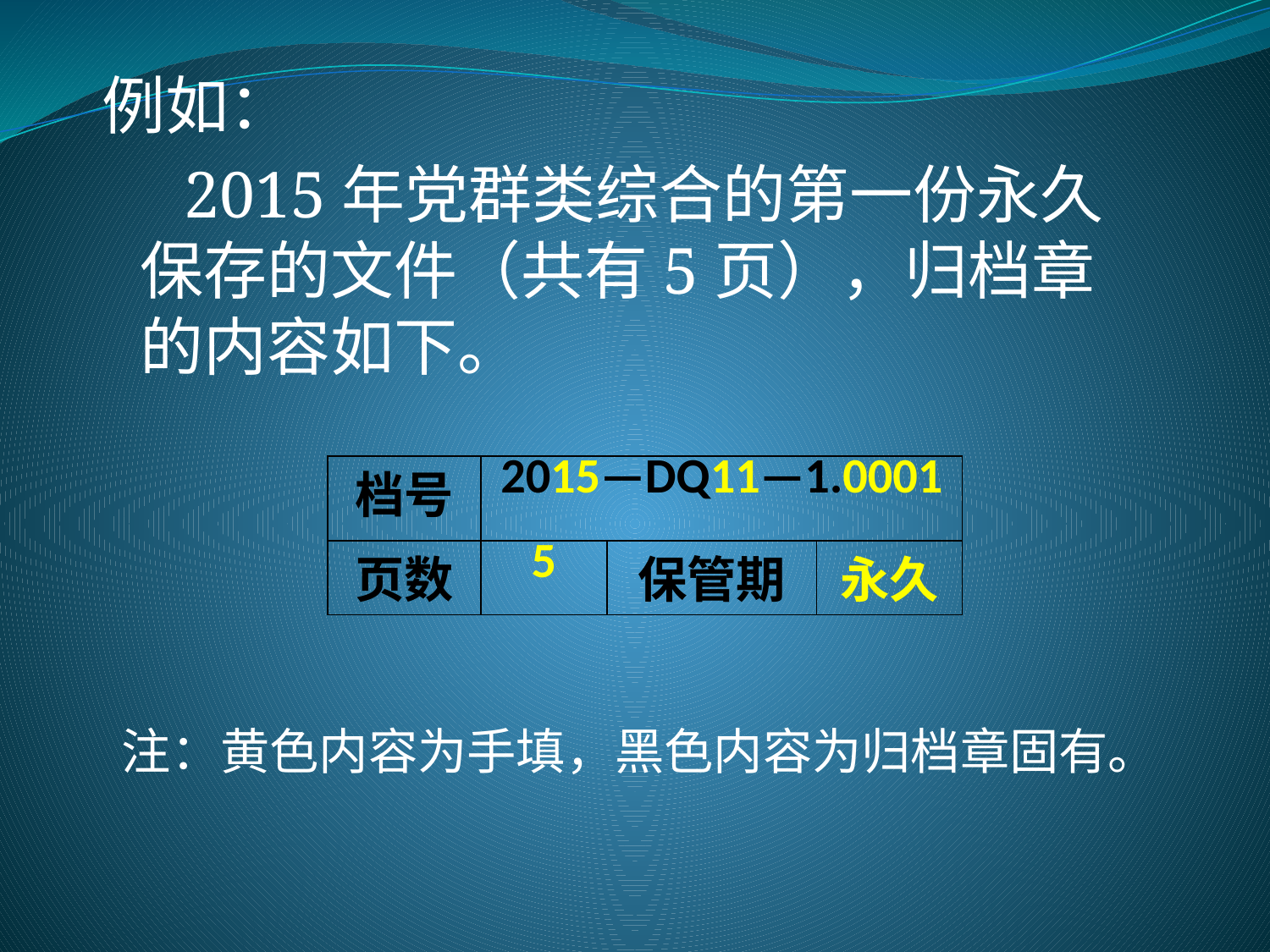

例如：
     2015年党群类综合的第一份永久保存的文件（共有5页），归档章的内容如下。
| 档号 | 2015—DQ11—1.0001 |  |  |
| --- | --- | --- | --- |
| 页数 | 5 | 保管期 | 永久 |
注：黄色内容为手填，黑色内容为归档章固有。